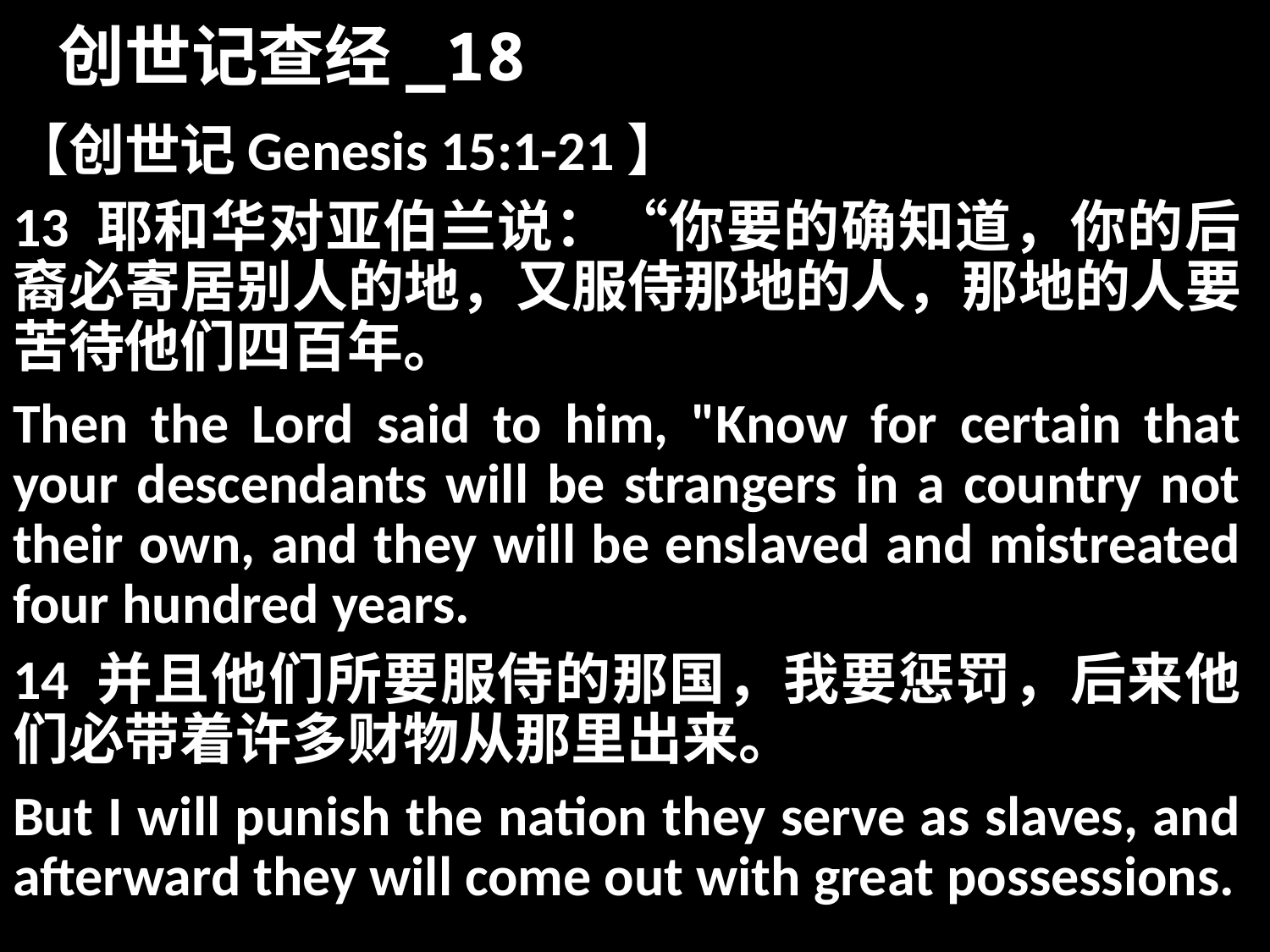

# 创世记查经_18
【创世记Genesis 15:1-21】
13 耶和华对亚伯兰说：“你要的确知道，你的后裔必寄居别人的地，又服侍那地的人，那地的人要苦待他们四百年。
Then the Lord said to him, "Know for certain that your descendants will be strangers in a country not their own, and they will be enslaved and mistreated four hundred years.
14 并且他们所要服侍的那国，我要惩罚，后来他们必带着许多财物从那里出来。
But I will punish the nation they serve as slaves, and afterward they will come out with great possessions.